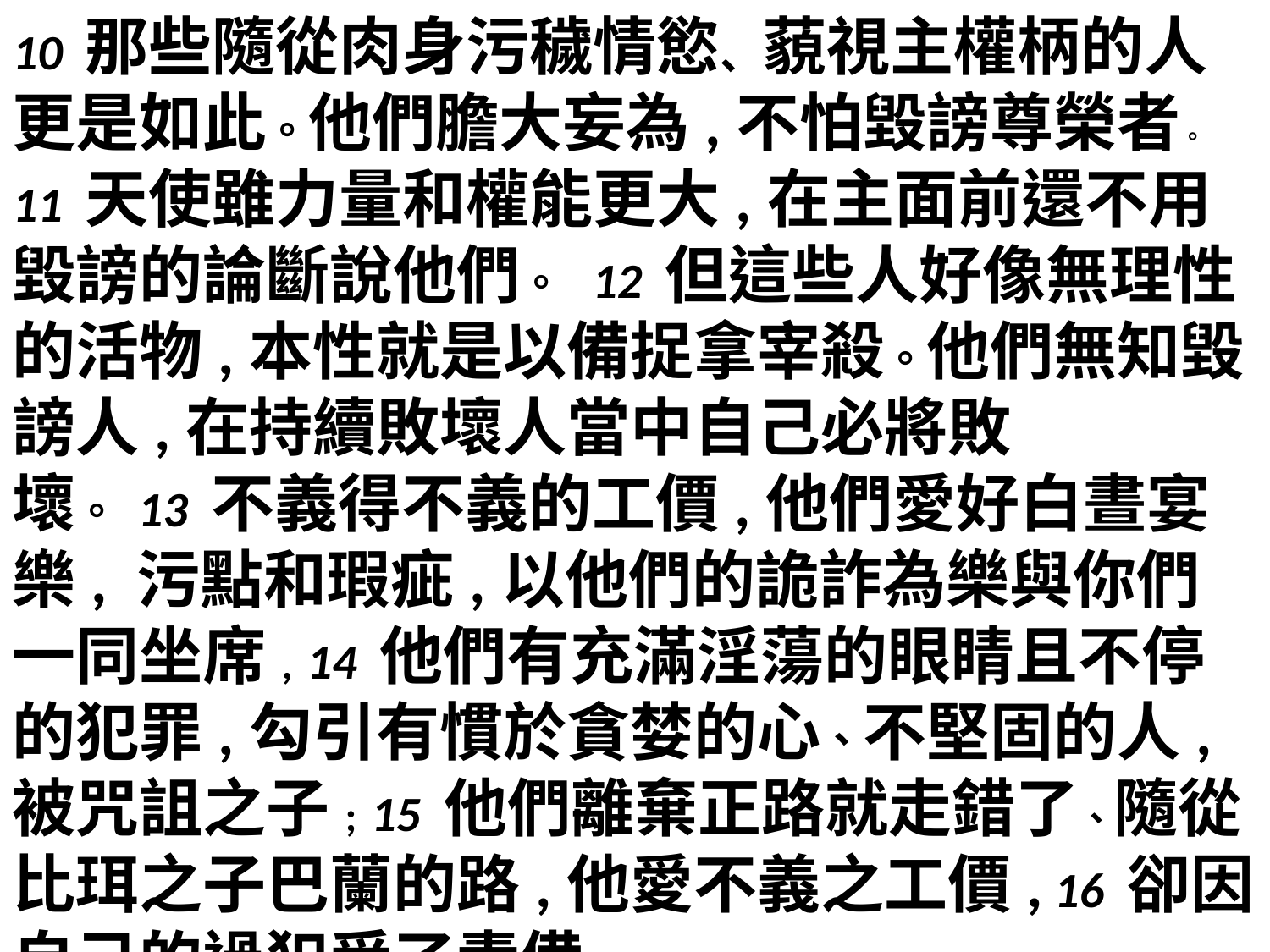

10 那些隨從肉身污穢情慾、藐視主權柄的人更是如此。他們膽大妄為,不怕毀謗尊榮者。 11 天使雖力量和權能更大,在主面前還不用毀謗的論斷說他們。 12 但這些人好像無理性的活物,本性就是以備捉拿宰殺。他們無知毀謗人,在持續敗壞人當中自己必將敗壞。 13 不義得不義的工價,他們愛好白晝宴樂, 污點和瑕疵,以他們的詭詐為樂與你們一同坐席, 14 他們有充滿淫蕩的眼睛且不停的犯罪,勾引有慣於貪婪的心、不堅固的人, 被咒詛之子; 15 他們離棄正路就走錯了、隨從比珥之子巴蘭的路,他愛不義之工價, 16 卻因自己的過犯受了責備;